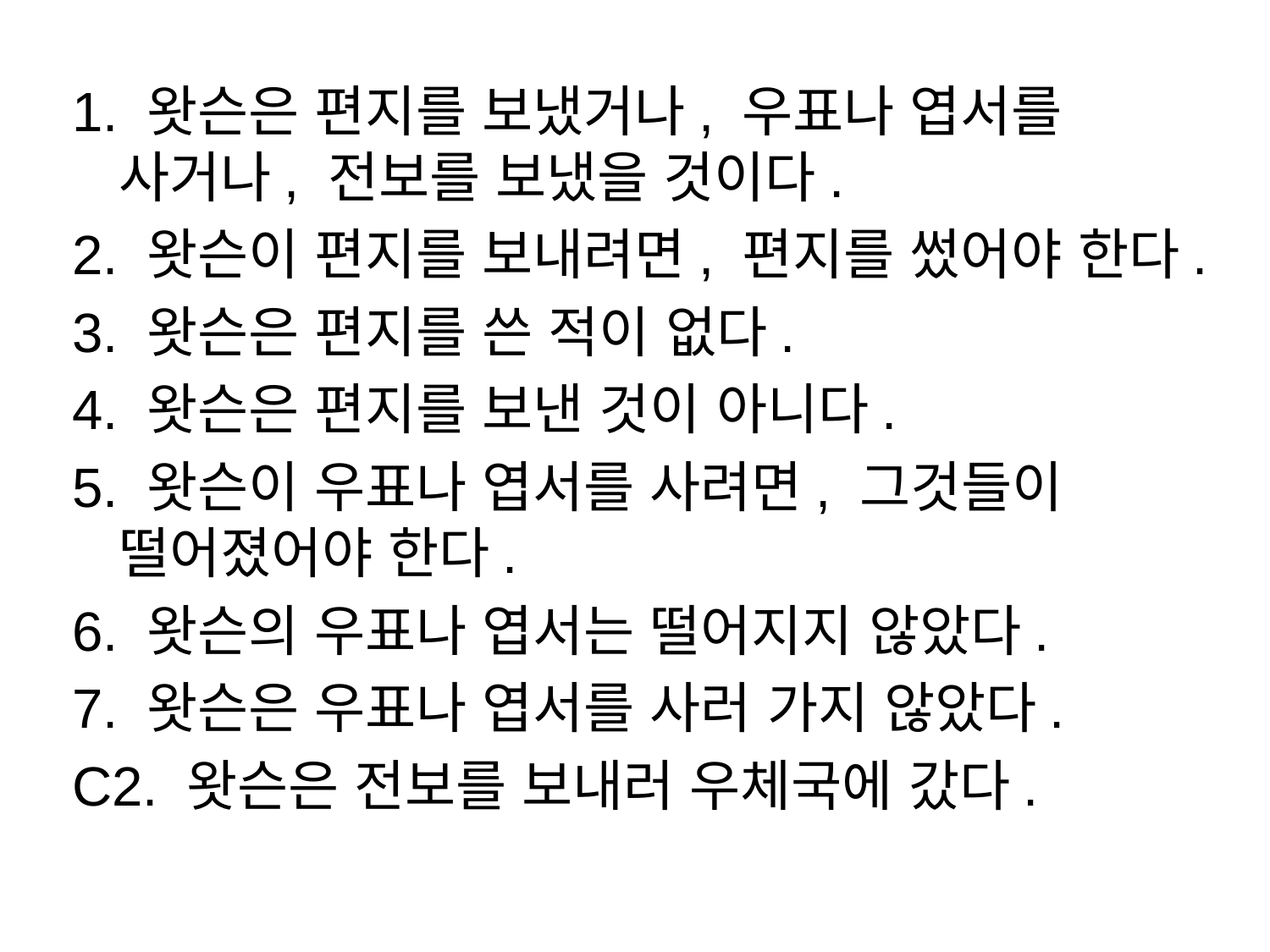

1. 왓슨은 편지를 보냈거나, 우표나 엽서를 사거나, 전보를 보냈을 것이다.
2. 왓슨이 편지를 보내려면, 편지를 썼어야 한다.
3. 왓슨은 편지를 쓴 적이 없다.
4. 왓슨은 편지를 보낸 것이 아니다.
5. 왓슨이 우표나 엽서를 사려면, 그것들이 떨어졌어야 한다.
6. 왓슨의 우표나 엽서는 떨어지지 않았다.
7. 왓슨은 우표나 엽서를 사러 가지 않았다.
C2. 왓슨은 전보를 보내러 우체국에 갔다.